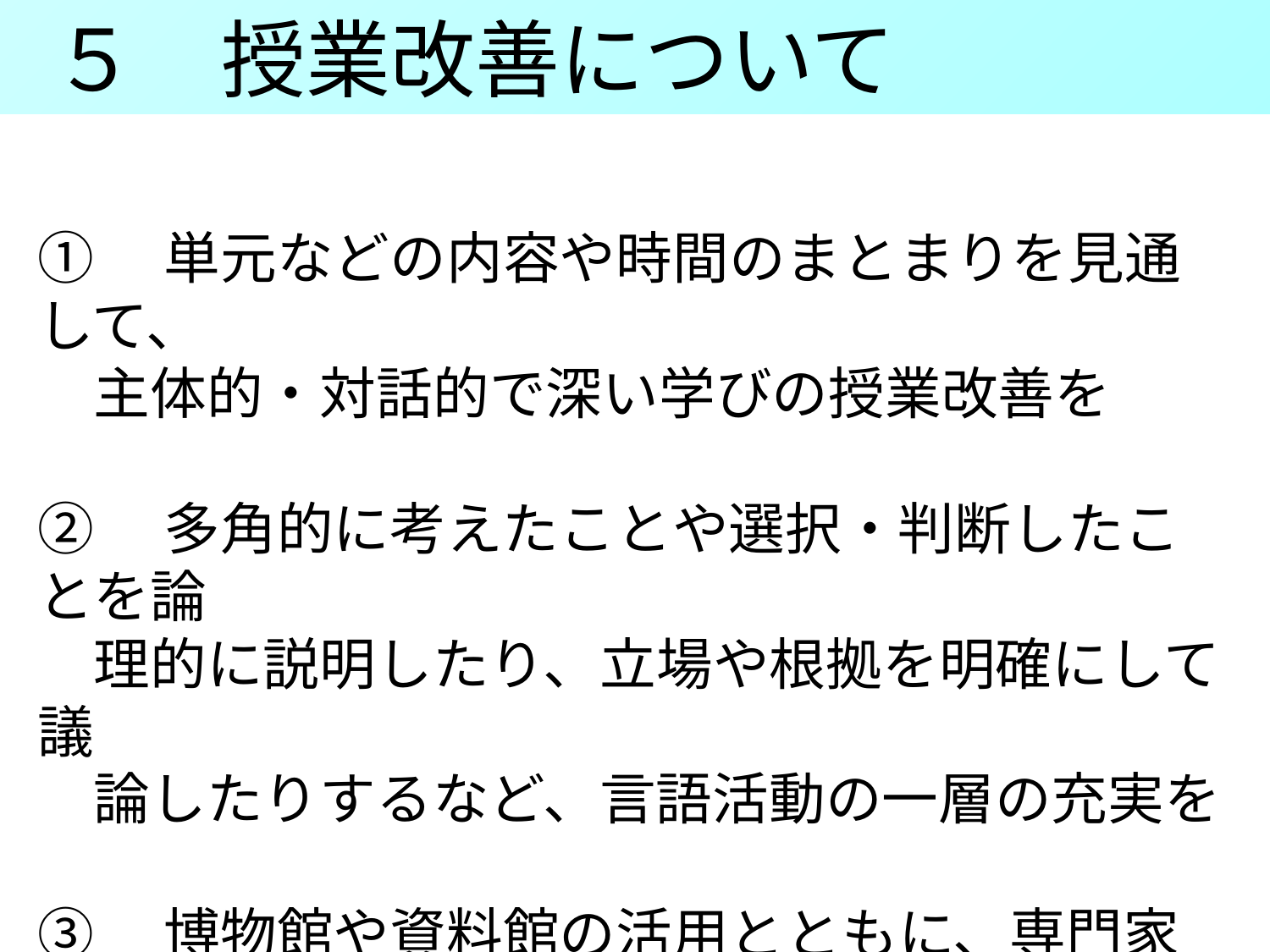

５　授業改善について
①　単元などの内容や時間のまとまりを見通して、
　主体的・対話的で深い学びの授業改善を

②　多角的に考えたことや選択・判断したことを論
　理的に説明したり、立場や根拠を明確にして議
　論したりするなど、言語活動の一層の充実を

③　博物館や資料館の活用とともに、専門家や関
　係者、関係の諸機関との連携を